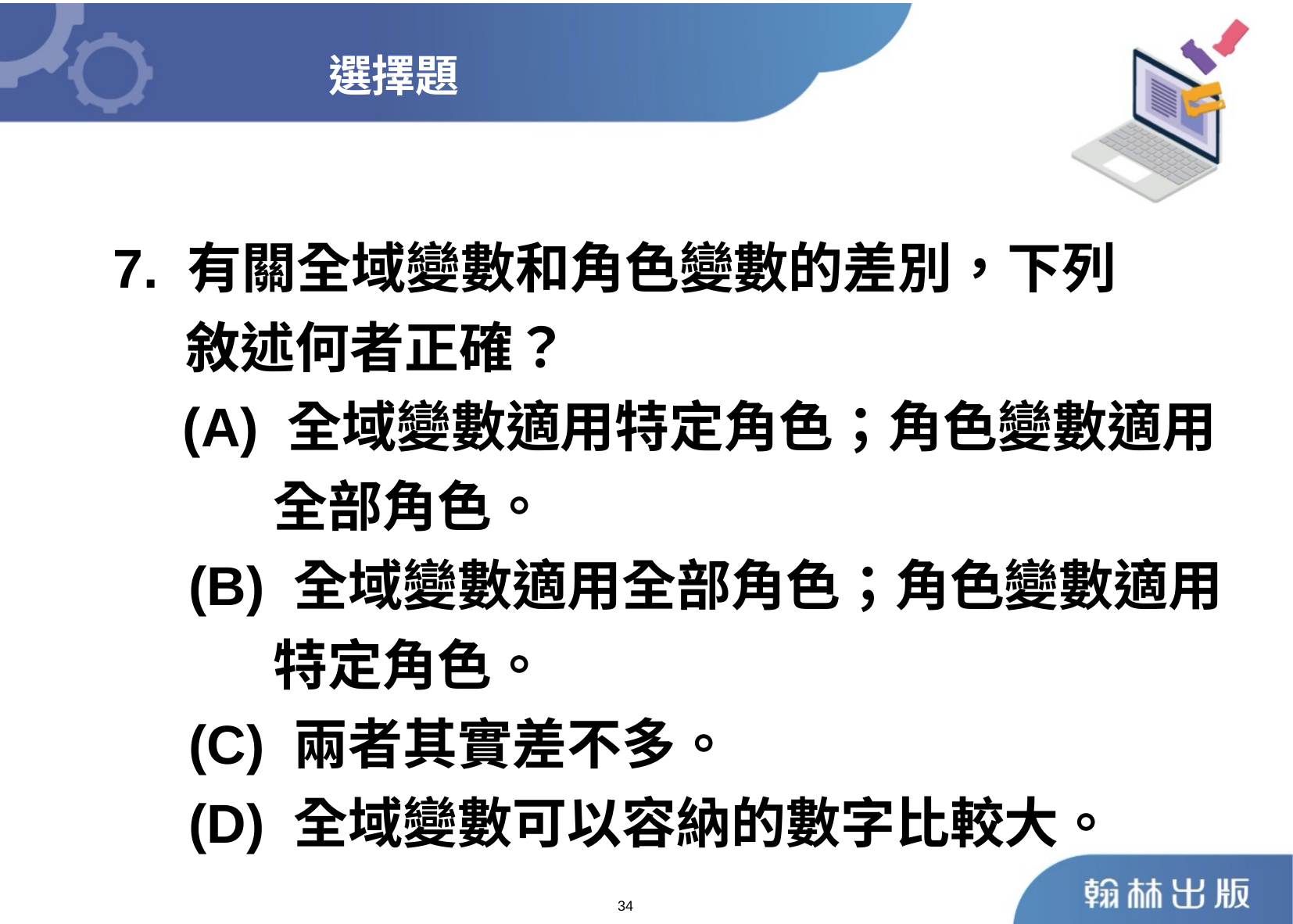

選擇題
 7. 有關全域變數和角色變數的差別，下列
      敘述何者正確？
	    (A) 全域變數適用特定角色；角色變數適用
             全部角色。
      (B) 全域變數適用全部角色；角色變數適用
             特定角色。
      (C) 兩者其實差不多。
      (D) 全域變數可以容納的數字比較大。

34